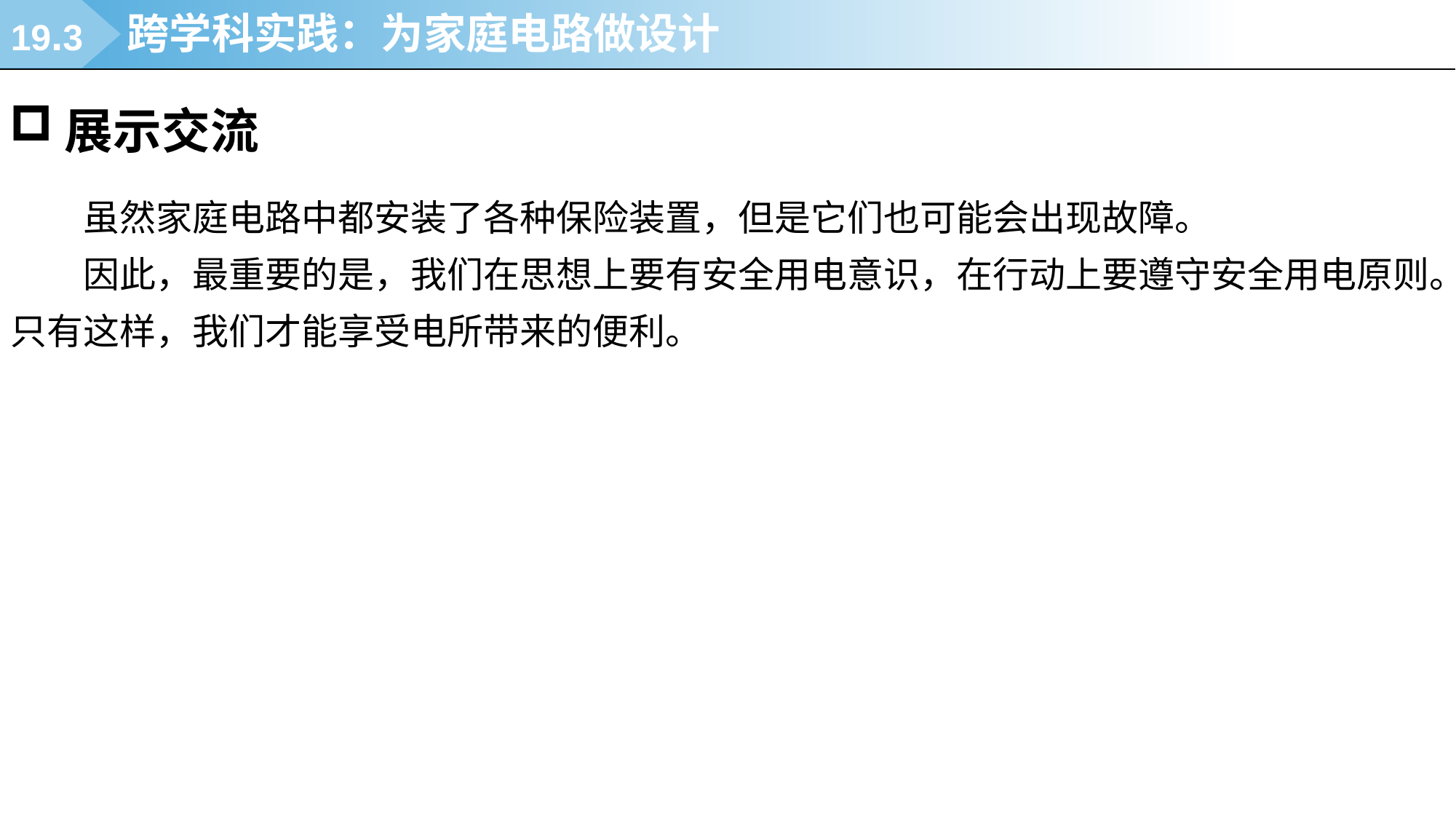

19.3
跨学科实践：为家庭电路做设计
展示交流
虽然家庭电路中都安装了各种保险装置，但是它们也可能会出现故障。
因此，最重要的是，我们在思想上要有安全用电意识，在行动上要遵守安全用电原则。只有这样，我们才能享受电所带来的便利。